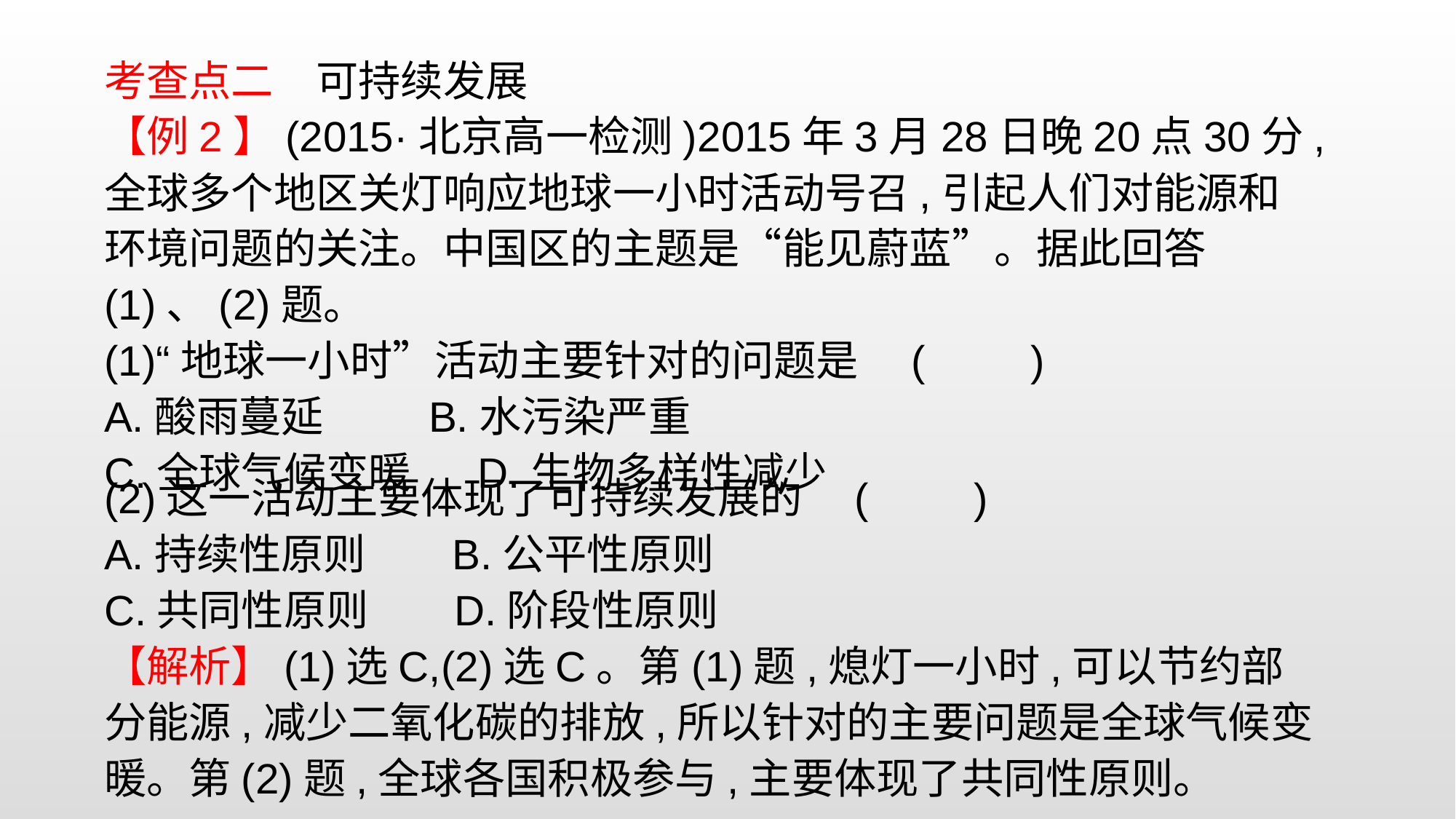

考查点二　可持续发展
【例2】(2015·北京高一检测)2015年3月28日晚20点30分,全球多个地区关灯响应地球一小时活动号召,引起人们对能源和环境问题的关注。中国区的主题是“能见蔚蓝”。据此回答(1)、(2)题。
(1)“地球一小时”活动主要针对的问题是　(　　)
A.酸雨蔓延          B.水污染严重
C.全球气候变暖      D.生物多样性减少
(2)这一活动主要体现了可持续发展的　(　　)
A.持续性原则        B.公平性原则
C.共同性原则        D.阶段性原则
【解析】(1)选C,(2)选C。第(1)题,熄灯一小时,可以节约部分能源,减少二氧化碳的排放,所以针对的主要问题是全球气候变暖。第(2)题,全球各国积极参与,主要体现了共同性原则。